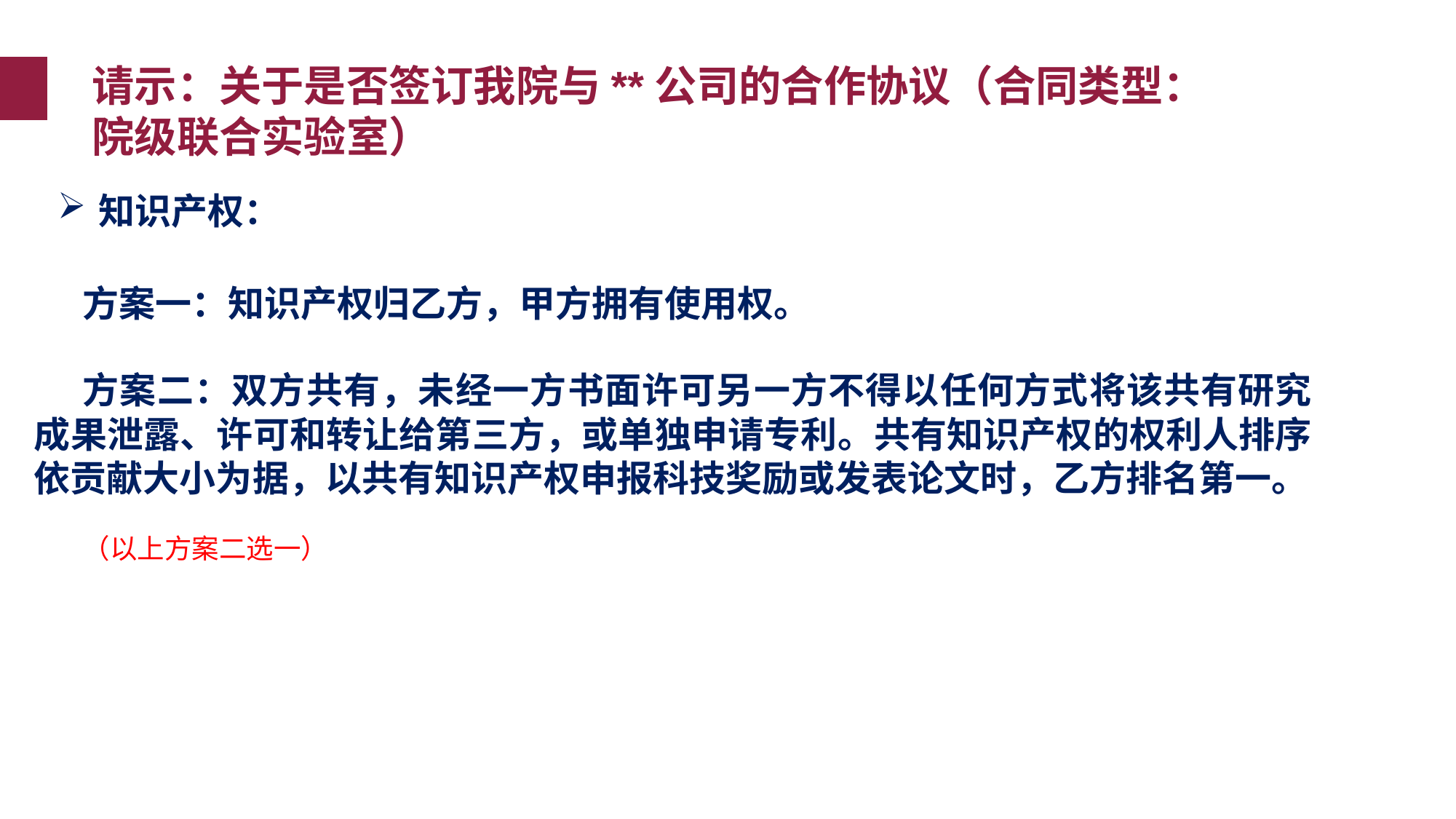

请示：关于是否签订我院与**公司的合作协议（合同类型：院级联合实验室）

知识产权：
方案一：知识产权归乙方，甲方拥有使用权。

方案二：双方共有，未经一方书面许可另一方不得以任何方式将该共有研究成果泄露、许可和转让给第三方，或单独申请专利。共有知识产权的权利人排序依贡献大小为据，以共有知识产权申报科技奖励或发表论文时，乙方排名第一。

（以上方案二选一）